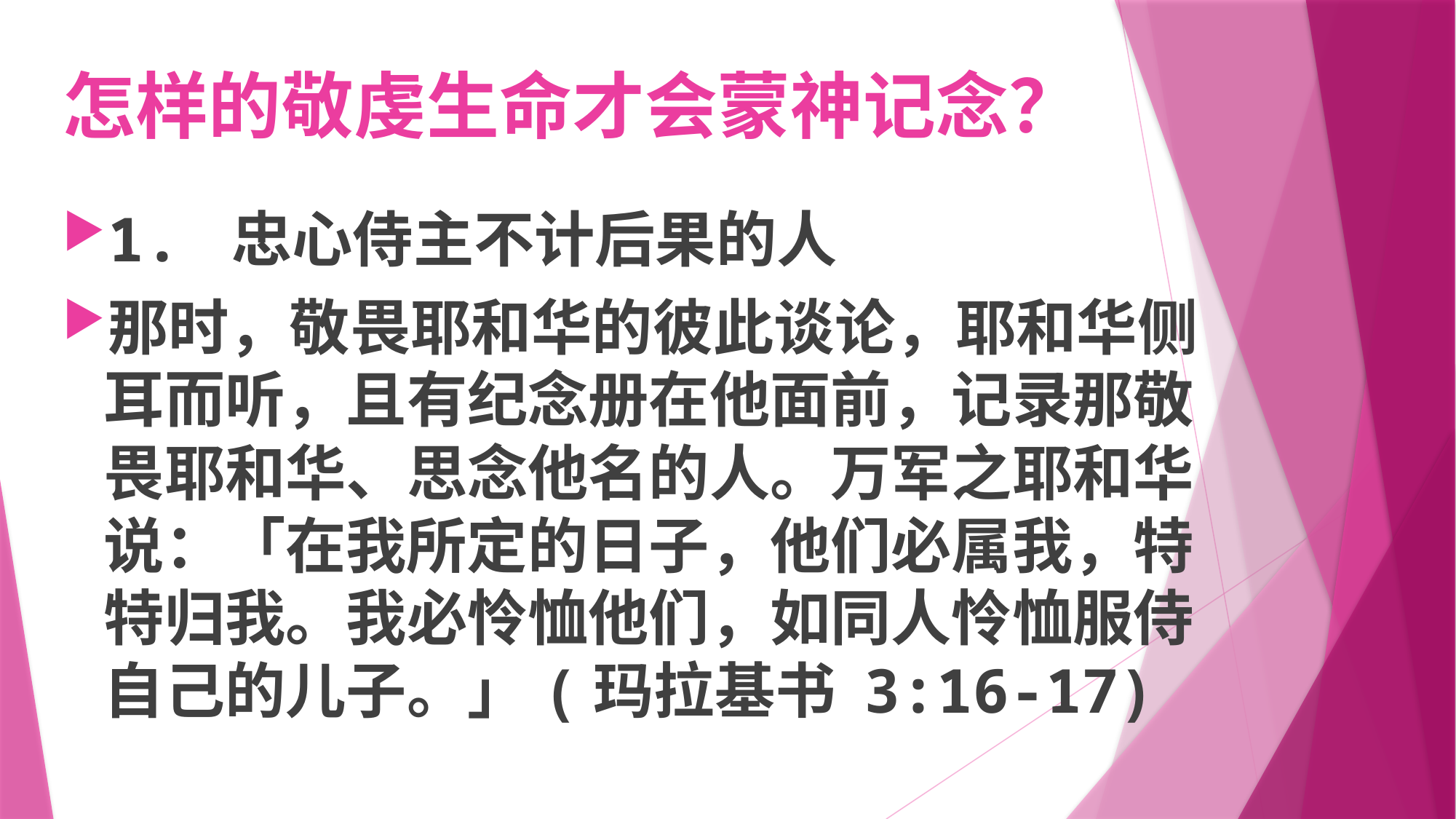

# 怎样的敬虔生命才会蒙神记念？
1. 忠心侍主不计后果的人
那时，敬畏耶和华的彼此谈论，耶和华侧耳而听，且有纪念册在他面前，记录那敬畏耶和华、思念他名的人。万军之耶和华说：「在我所定的日子，他们必属我，特特归我。我必怜恤他们，如同人怜恤服侍自己的儿子。」(玛拉基书 3:16-17)